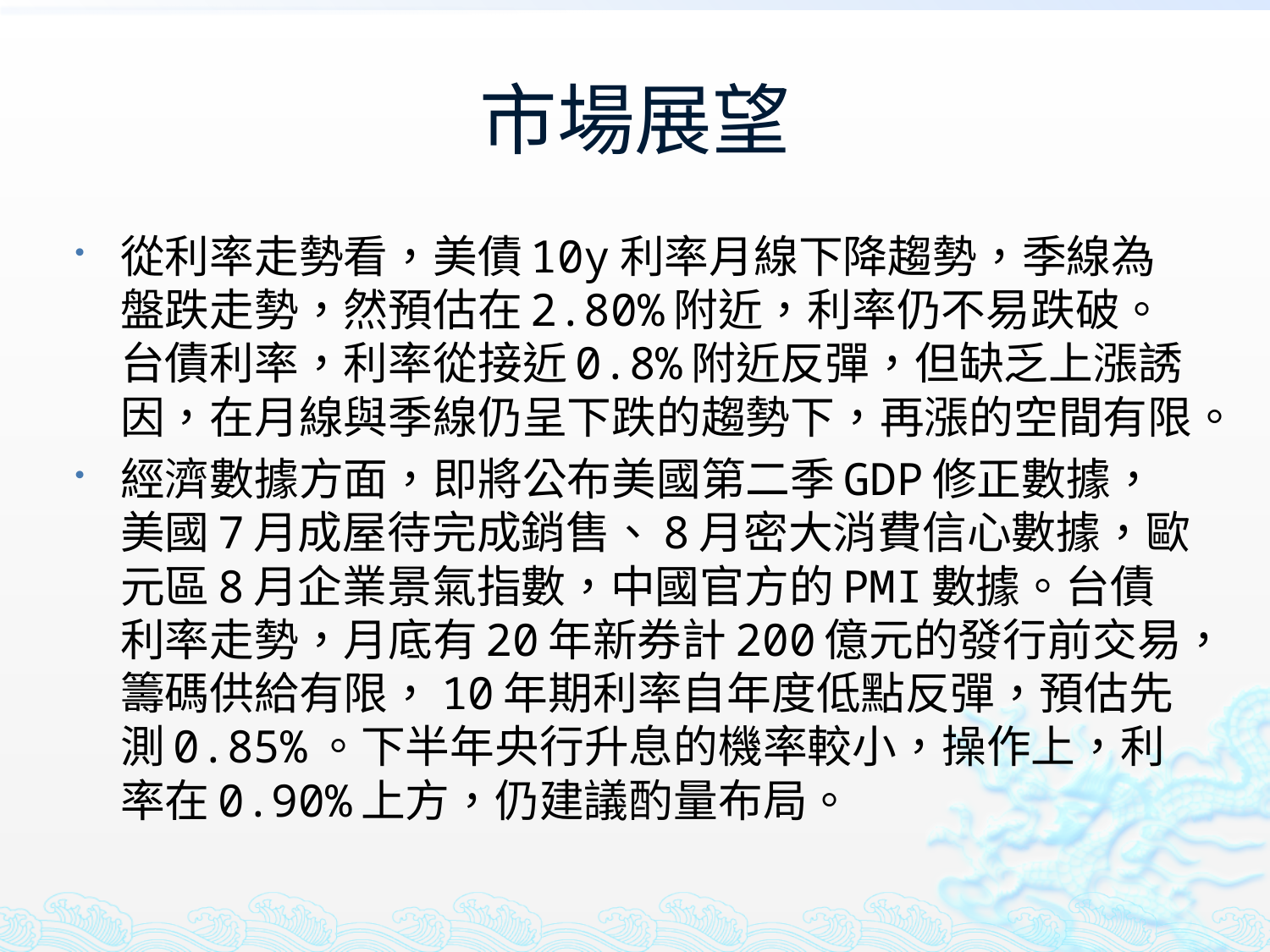

# 市場展望
從利率走勢看，美債10y利率月線下降趨勢，季線為盤跌走勢，然預估在2.80%附近，利率仍不易跌破。台債利率，利率從接近0.8%附近反彈，但缺乏上漲誘因，在月線與季線仍呈下跌的趨勢下，再漲的空間有限。
經濟數據方面，即將公布美國第二季GDP修正數據，美國7月成屋待完成銷售、8月密大消費信心數據，歐元區8月企業景氣指數，中國官方的PMI數據。台債利率走勢，月底有20年新券計200億元的發行前交易，籌碼供給有限，10年期利率自年度低點反彈，預估先測0.85%。下半年央行升息的機率較小，操作上，利率在0.90%上方，仍建議酌量布局。